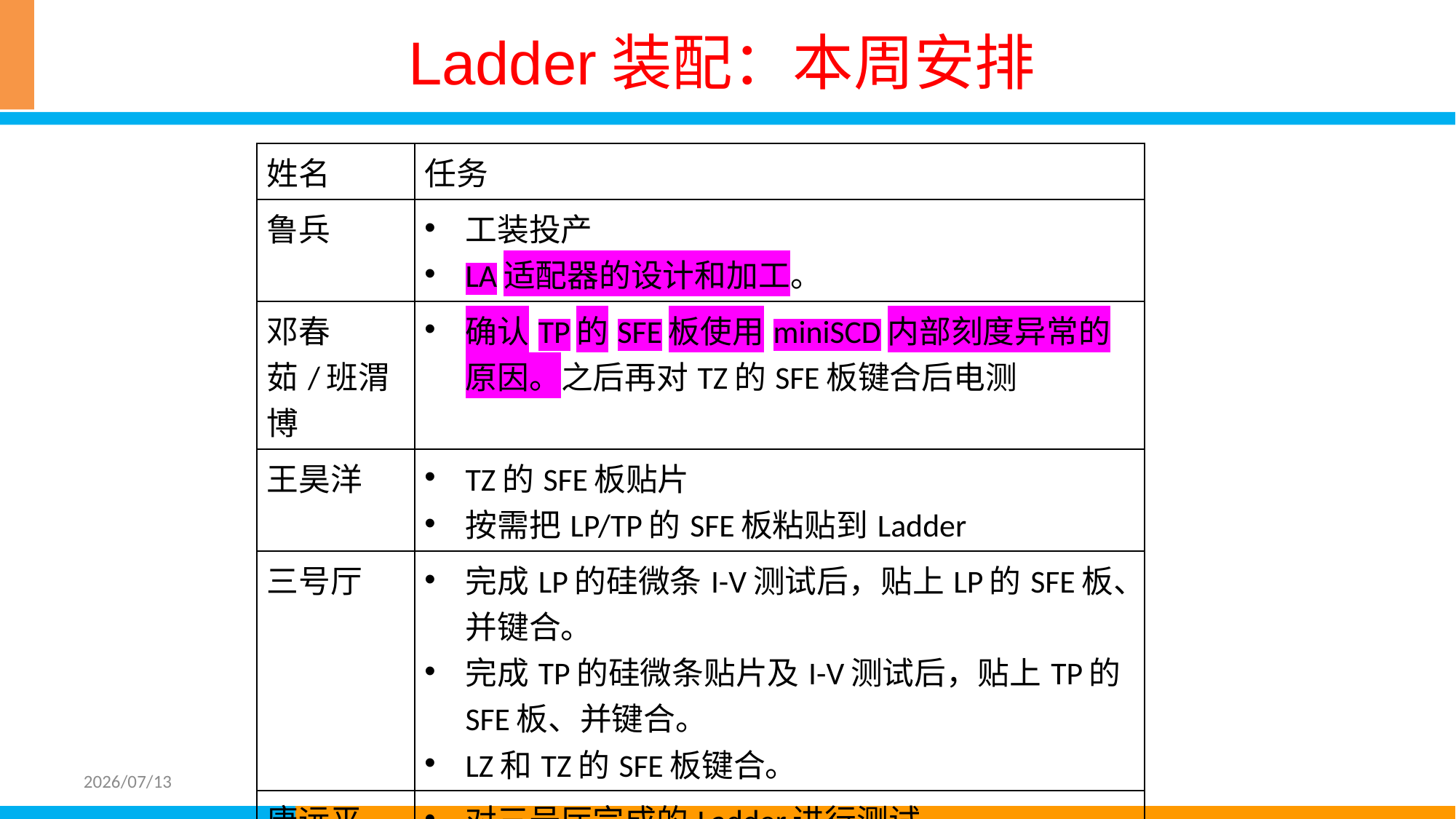

# Ladder装配：本周安排
| 姓名 | 任务 |
| --- | --- |
| 鲁兵 | 工装投产 LA适配器的设计和加工。 |
| 邓春茹/班渭博 | 确认TP的SFE板使用miniSCD内部刻度异常的原因。之后再对TZ的SFE板键合后电测 |
| 王昊洋 | TZ的SFE板贴片 按需把LP/TP的SFE板粘贴到Ladder |
| 三号厅 | 完成LP的硅微条I-V测试后，贴上LP的SFE板、并键合。 完成TP的硅微条贴片及I-V测试后，贴上TP的SFE板、并键合。 LZ和TZ的SFE板键合。 |
| 唐远平 | 对三号厅完成的Ladder进行测试 |
2026/07/13